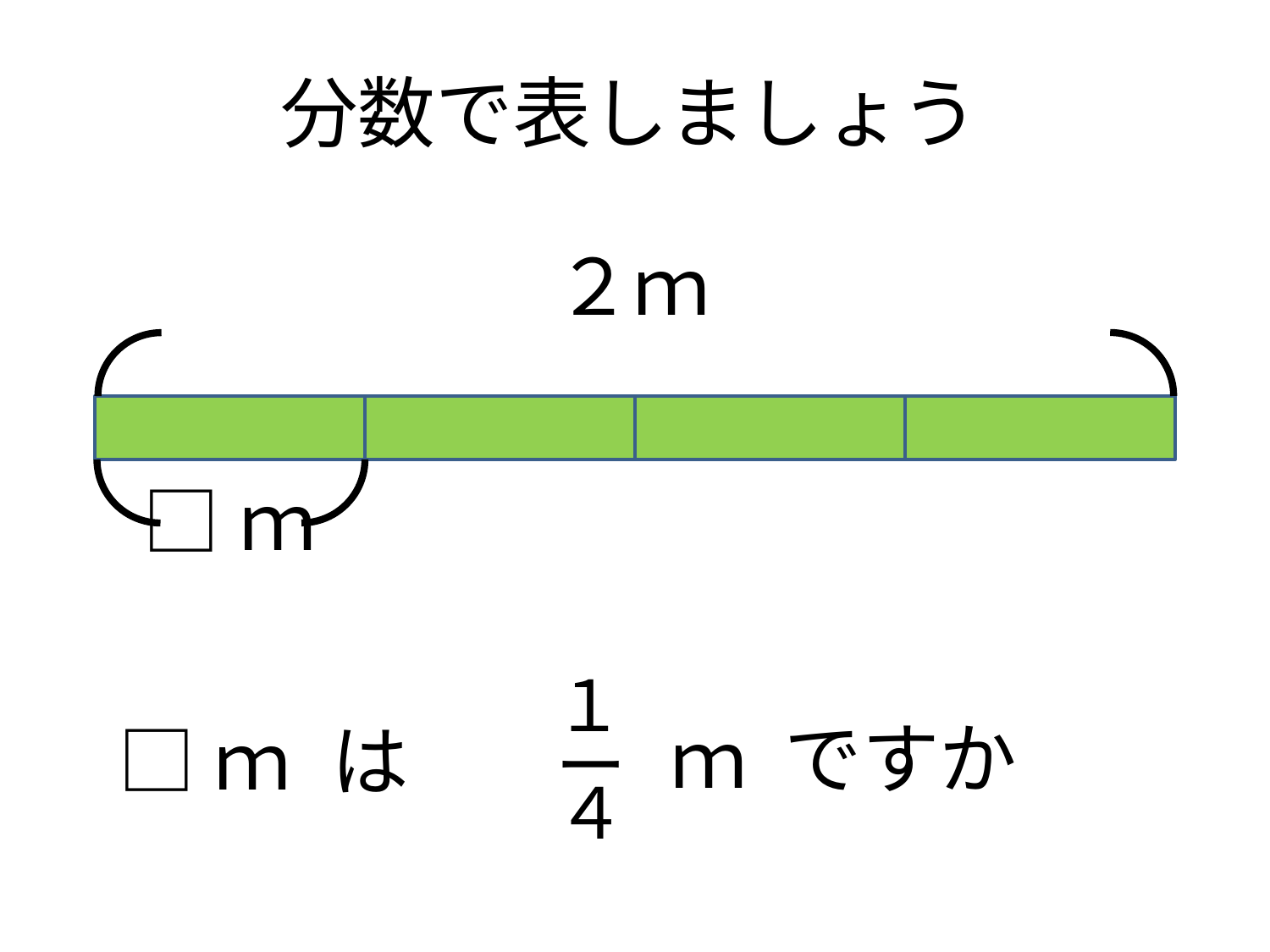

# 分数で表しましょう
２ｍ

□ｍ
１
ですか
ｍ
□ｍ
は
ー
４